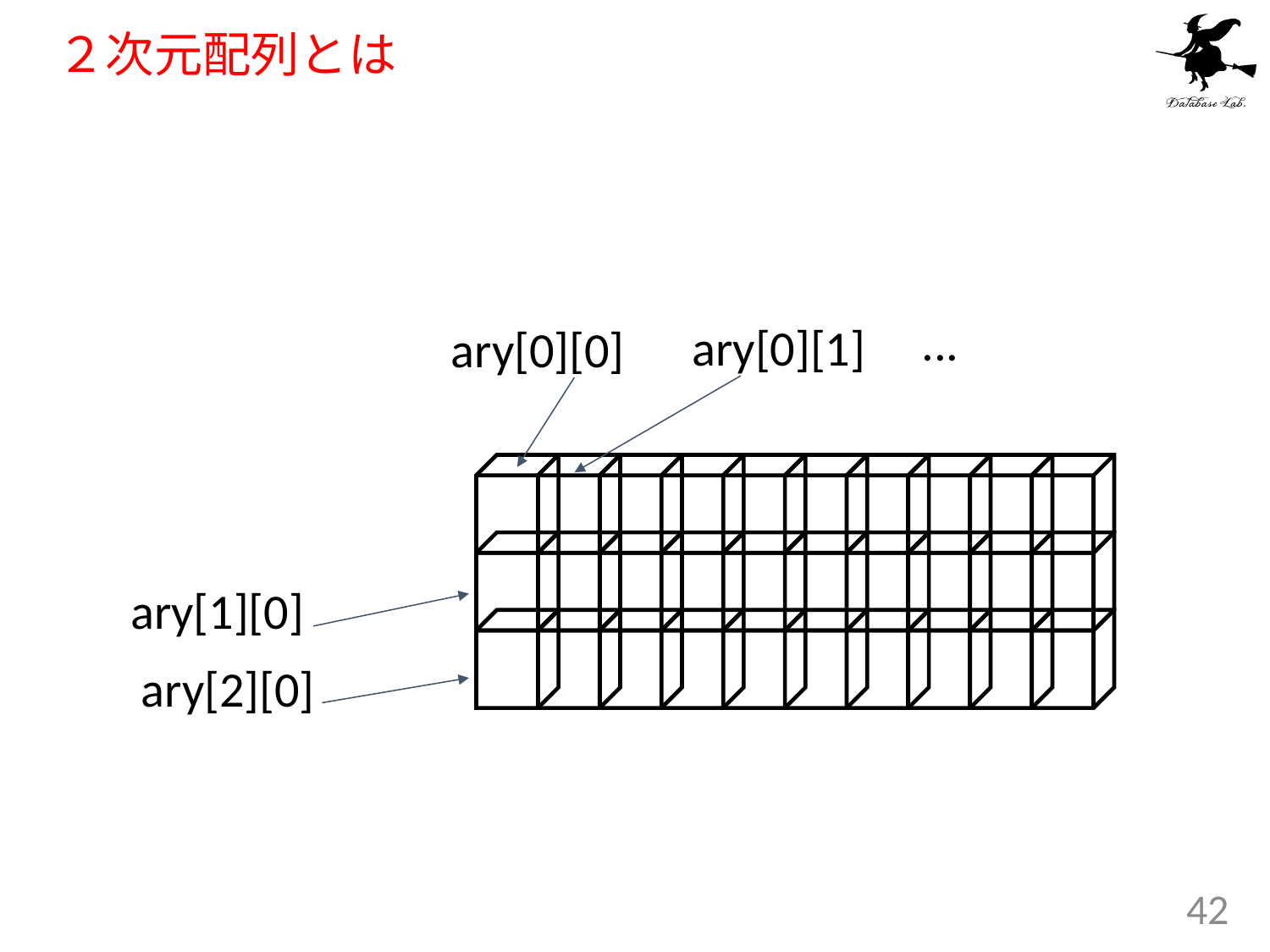

# ２次元配列とは
...
ary[0][1]
ary[0][0]

ary[1][0]

ary[2][0]

42